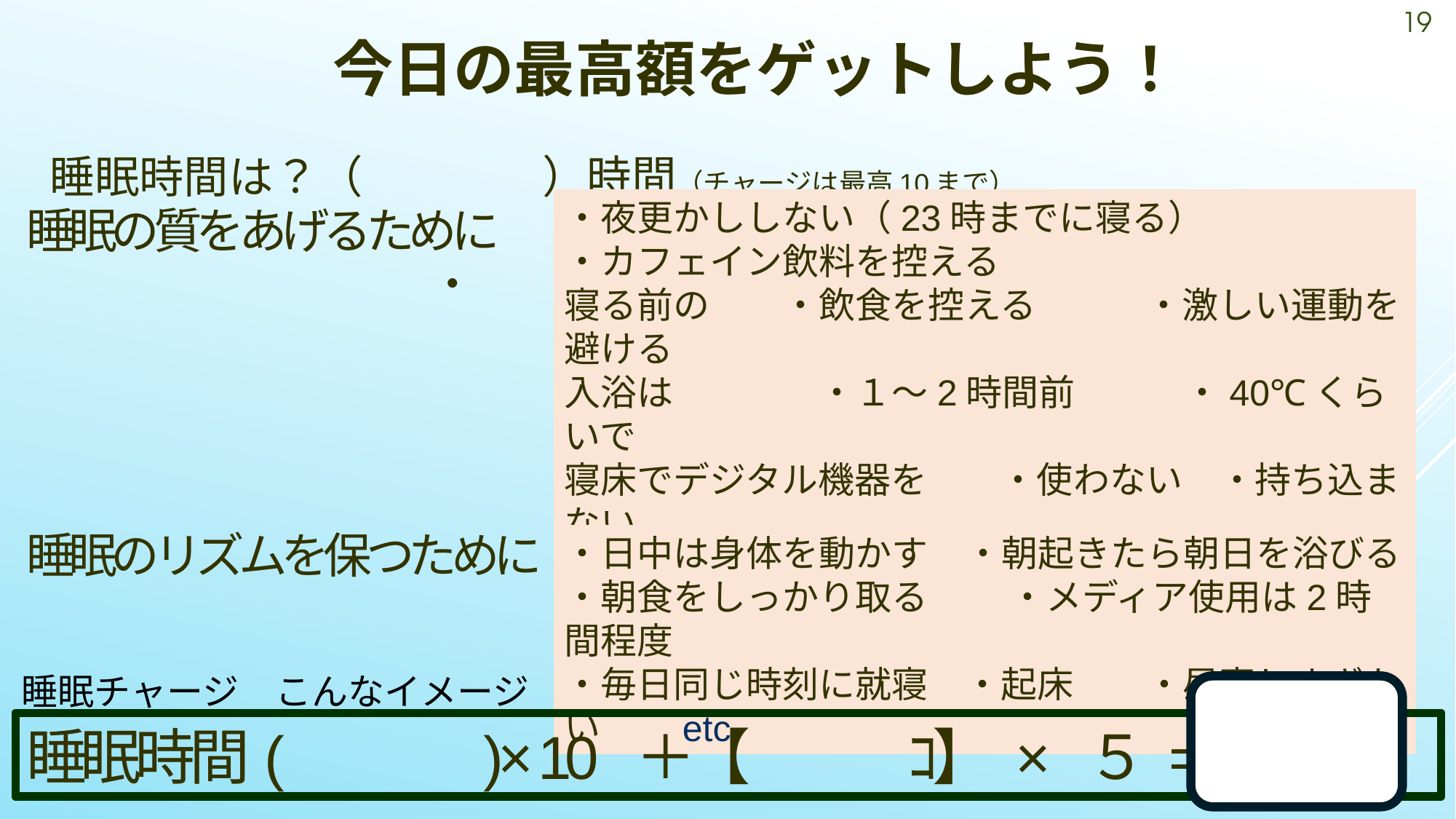

19
今日の最高額をゲットしよう！
# 睡眠時間は？（　　　　）時間（チャージは最高10まで） ・　　　　　　・ 　　　　　　　　　　　 ・　　　　　　・ 　　　 　　 　　　　　　 　　　　　　　　　・　　　　　　・
・夜更かししない（23時までに寝る）
・カフェイン飲料を控える
寝る前の　　・飲食を控える　　　・激しい運動を避ける
入浴は　　　　・１～2時間前　　　・40℃くらいで
寝床でデジタル機器を　　・使わない　・持ち込まない
寝室は　　・暗く　   ・静かな環境　　・適温
・心地よい寝具　  ・丁度良い枕　　・靴下は脱ぐ　　 etc
睡眠の質をあげるために
睡眠のリズムを保つために
・日中は身体を動かす　・朝起きたら朝日を浴びる
・朝食をしっかり取る　　 ・メディア使用は2時間程度
・毎日同じ時刻に就寝　・起床　　・昼寝しすぎない　　etc
睡眠チャージ　こんなイメージ

睡眠時間(　　　)× 10  ＋【　　　ｺ】 ×  ５ =